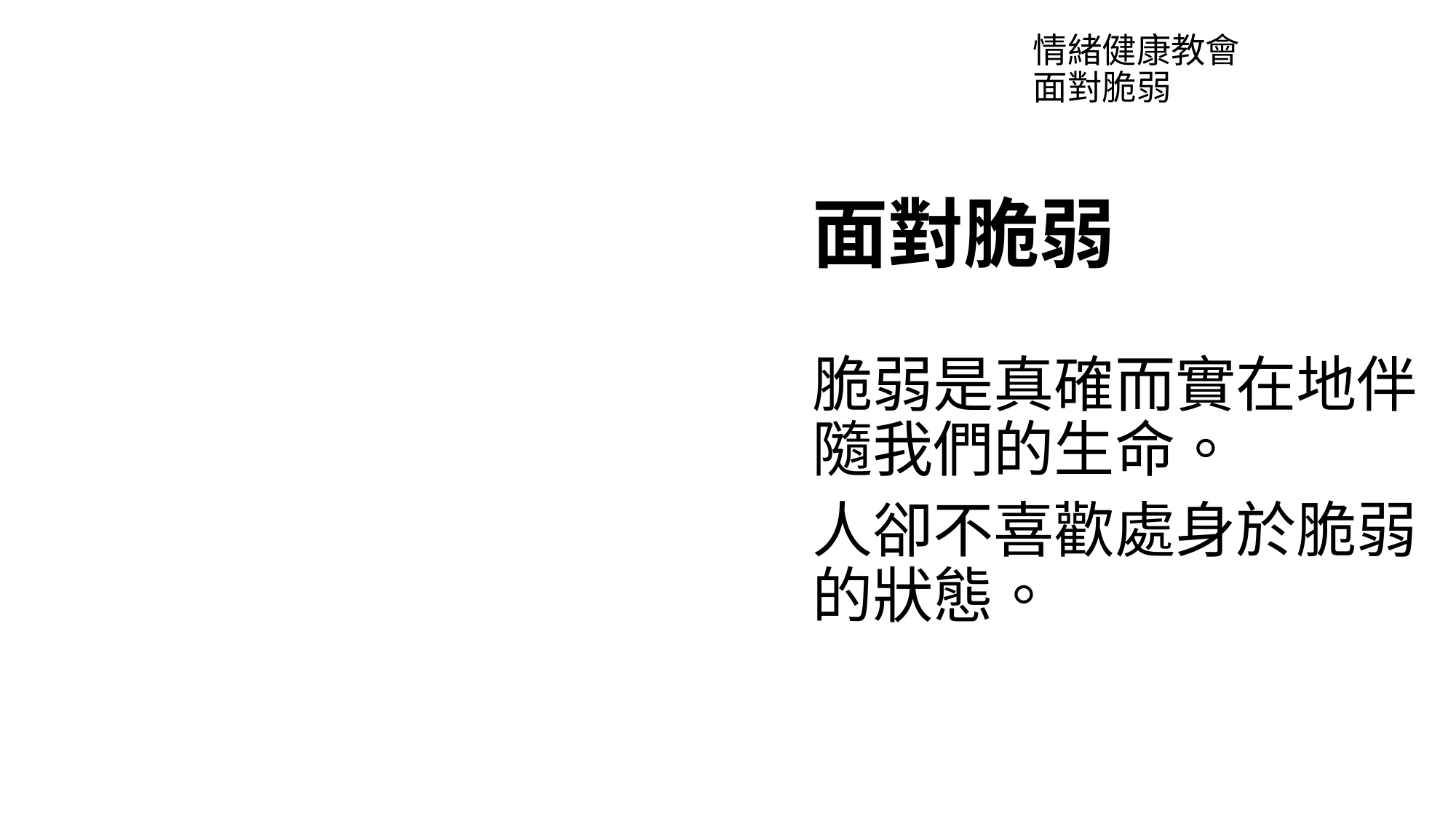

情緒健康教會
面對脆弱

# 面對脆弱
脆弱是真確而實在地伴隨我們的生命。
人卻不喜歡處身於脆弱的狀態。